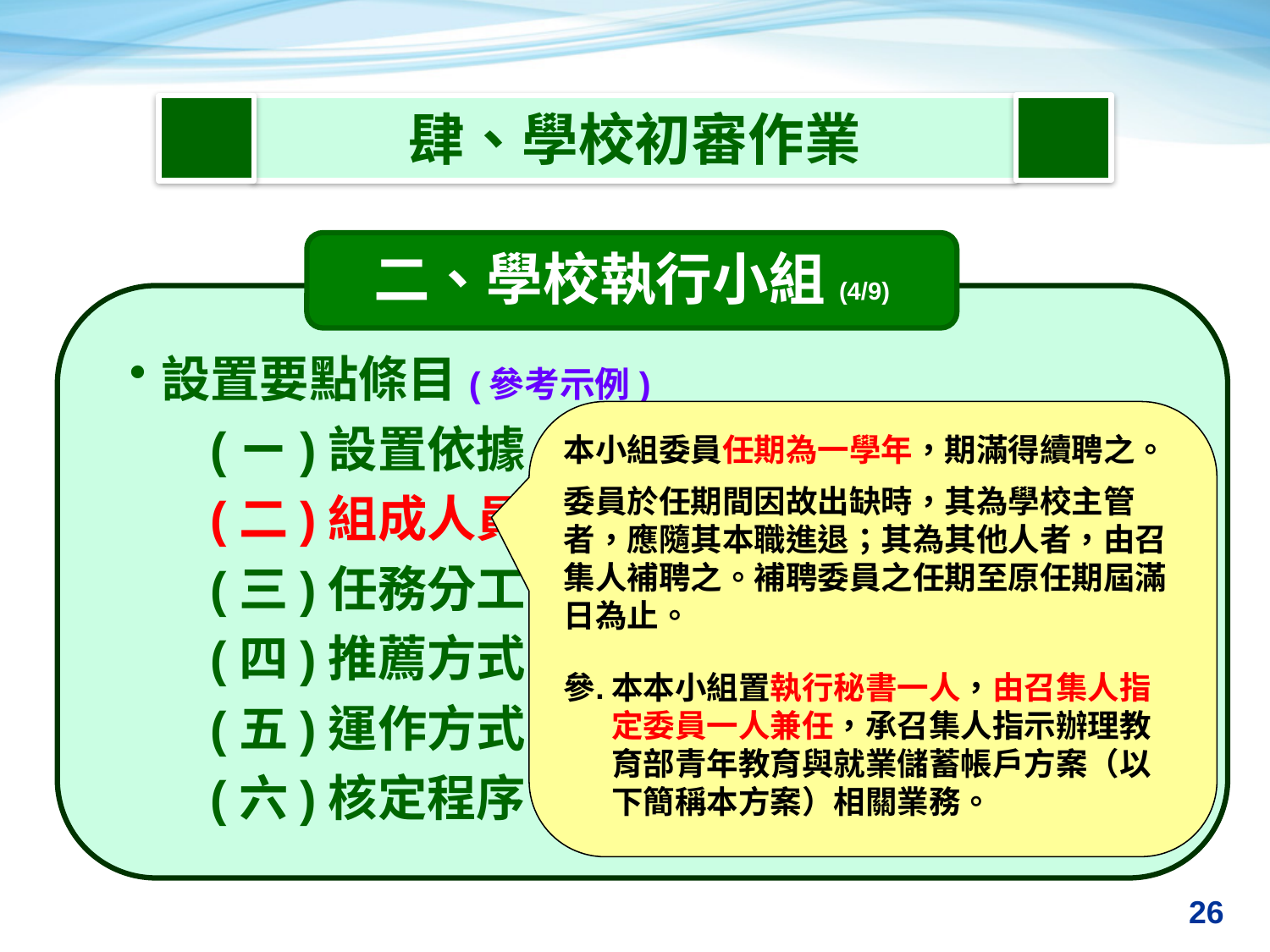

肆、學校初審作業
二、學校執行小組(4/9)

設置要點條目(參考示例)
(ㄧ)設置依據
(二)組成人員
(三)任務分工
(四)推薦方式
(五)運作方式
(六)核定程序

本小組委員任期為一學年，期滿得續聘之。

委員於任期間因故出缺時，其為學校主管者，應隨其本職進退；其為其他人者，由召集人補聘之。補聘委員之任期至原任期屆滿日為止。

本本小組置執行秘書一人，由召集人指定委員一人兼任，承召集人指示辦理教育部青年教育與就業儲蓄帳戶方案（以下簡稱本方案）相關業務。

26
26